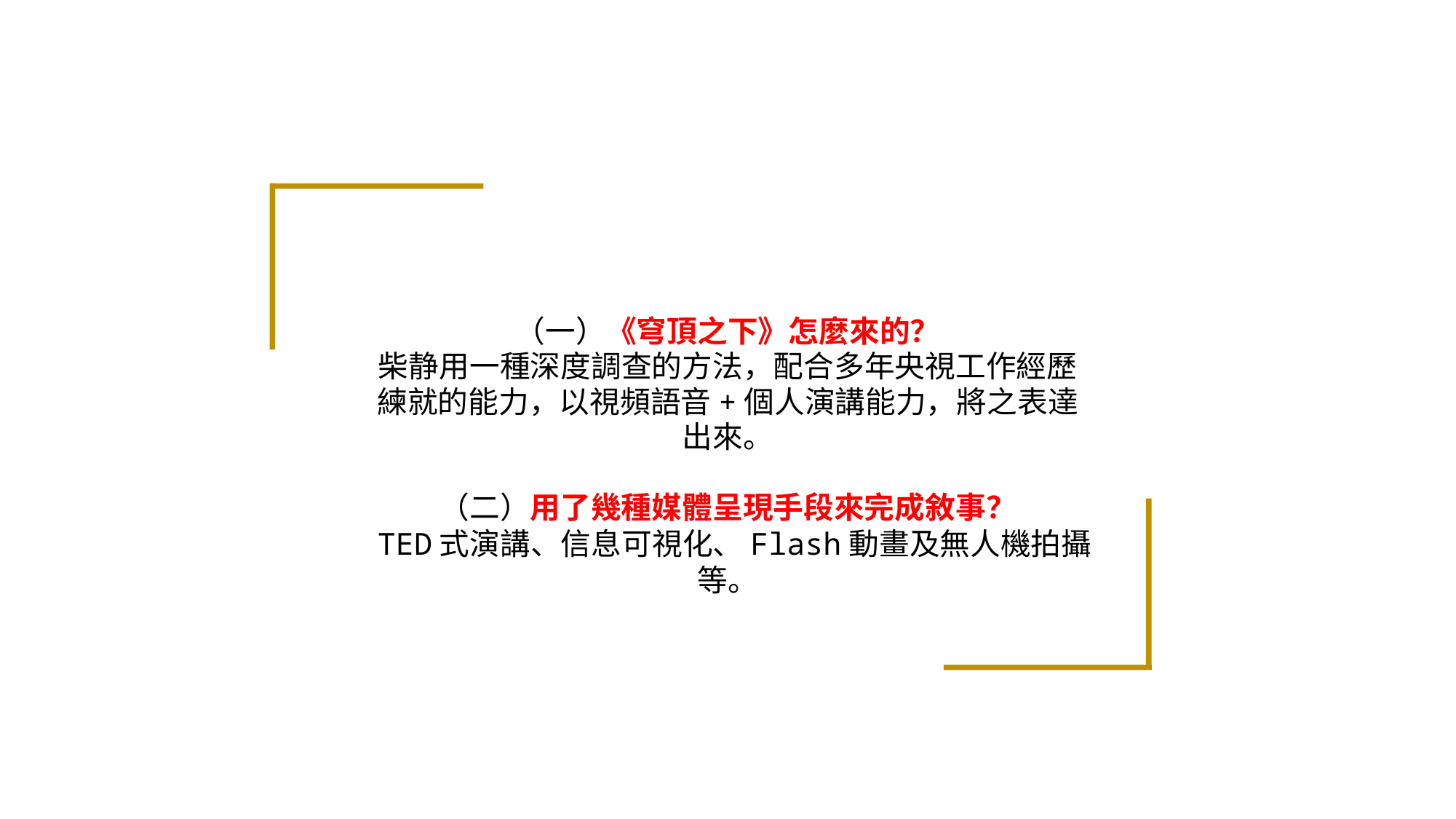

（一）《穹頂之下》怎麼來的？
柴静用一種深度調查的方法，配合多年央視工作經歷練就的能力，以視頻語音+個人演講能力，將之表達出來。
（二）用了幾種媒體呈現手段來完成敘事？
 TED式演講、信息可視化、Flash動畫及無人機拍攝等。